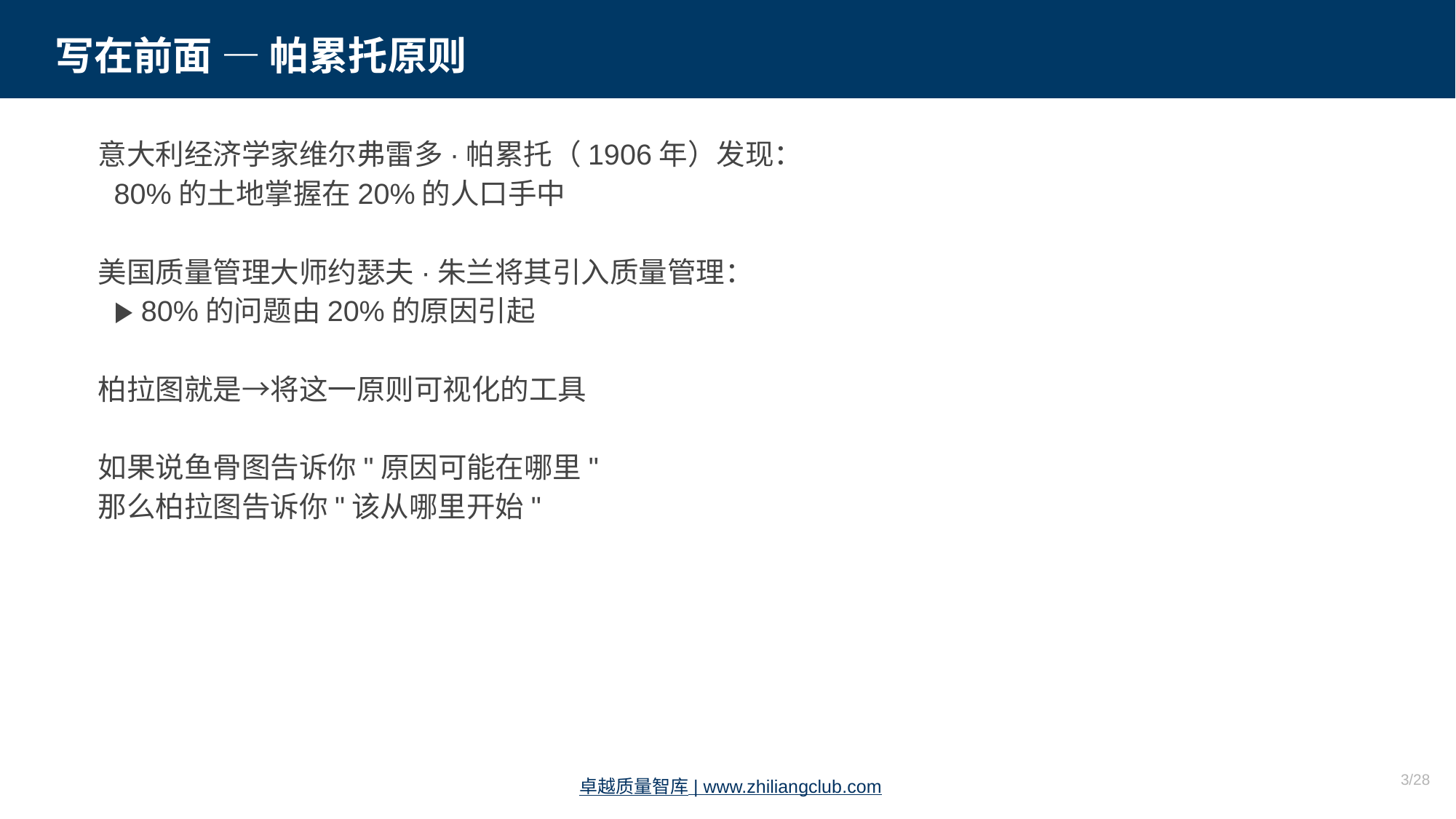

写在前面 — 帕累托原则
意大利经济学家维尔弗雷多·帕累托（1906年）发现：
  80%的土地掌握在20%的人口手中

美国质量管理大师约瑟夫·朱兰将其引入质量管理：
  ▶ 80%的问题由20%的原因引起

柏拉图就是→将这一原则可视化的工具

如果说鱼骨图告诉你"原因可能在哪里"
那么柏拉图告诉你"该从哪里开始"
3/28